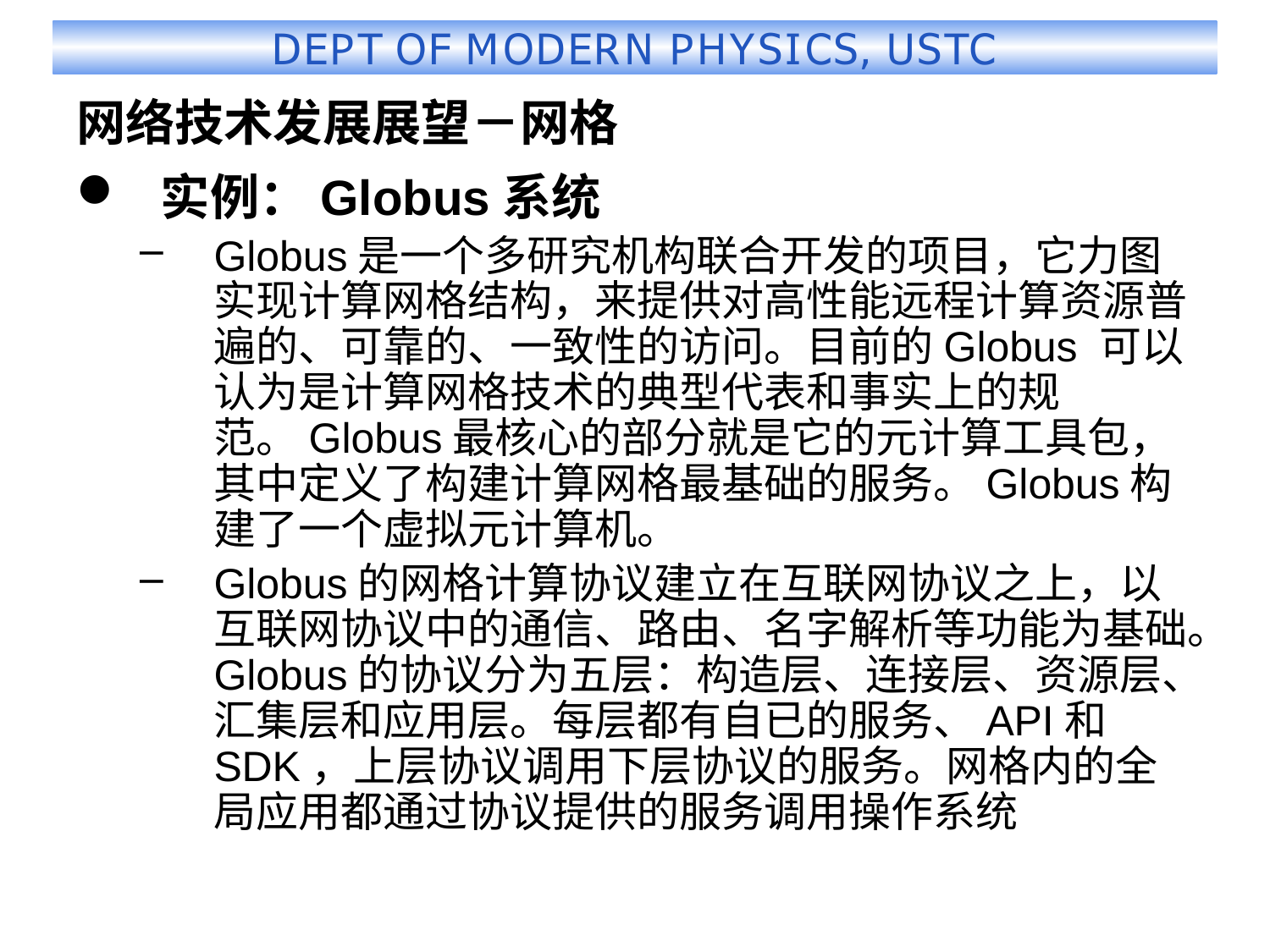

# 网络技术发展展望－网格
实例：Globus系统
Globus是一个多研究机构联合开发的项目，它力图实现计算网格结构，来提供对高性能远程计算资源普遍的、可靠的、一致性的访问。目前的Globus 可以认为是计算网格技术的典型代表和事实上的规范。Globus最核心的部分就是它的元计算工具包，其中定义了构建计算网格最基础的服务。Globus构建了一个虚拟元计算机。
Globus的网格计算协议建立在互联网协议之上，以互联网协议中的通信、路由、名字解析等功能为基础。Globus的协议分为五层：构造层、连接层、资源层、汇集层和应用层。每层都有自已的服务、API和SDK，上层协议调用下层协议的服务。网格内的全局应用都通过协议提供的服务调用操作系统